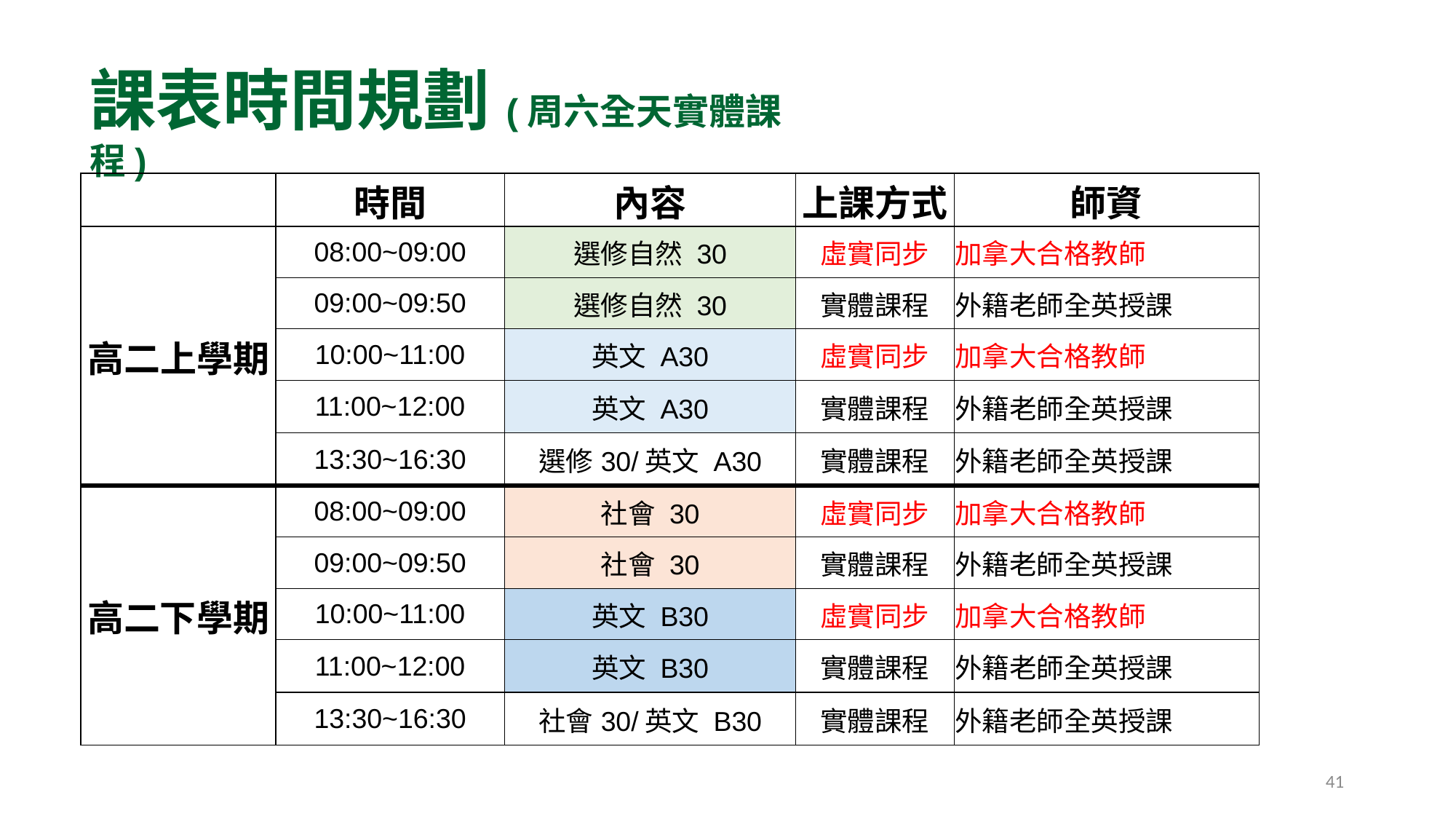

# 課表時間規劃(周六全天實體課程)
|  | 時間 | 內容 | 上課方式 | 師資 |
| --- | --- | --- | --- | --- |
| 高二上學期 | 08:00~09:00 | 選修自然 30 | 虛實同步 | 加拿大合格教師 |
|  | 09:00~09:50 | 選修自然 30 | 實體課程 | 外籍老師全英授課 |
|  | 10:00~11:00 | 英文 A30 | 虛實同步 | 加拿大合格教師 |
|  | 11:00~12:00 | 英文 A30 | 實體課程 | 外籍老師全英授課 |
|  | 13:30~16:30 | 選修30/英文 A30 | 實體課程 | 外籍老師全英授課 |
| 高二下學期 | 08:00~09:00 | 社會 30 | 虛實同步 | 加拿大合格教師 |
|  | 09:00~09:50 | 社會 30 | 實體課程 | 外籍老師全英授課 |
|  | 10:00~11:00 | 英文 B30 | 虛實同步 | 加拿大合格教師 |
|  | 11:00~12:00 | 英文 B30 | 實體課程 | 外籍老師全英授課 |
|  | 13:30~16:30 | 社會30/英文 B30 | 實體課程 | 外籍老師全英授課 |
41